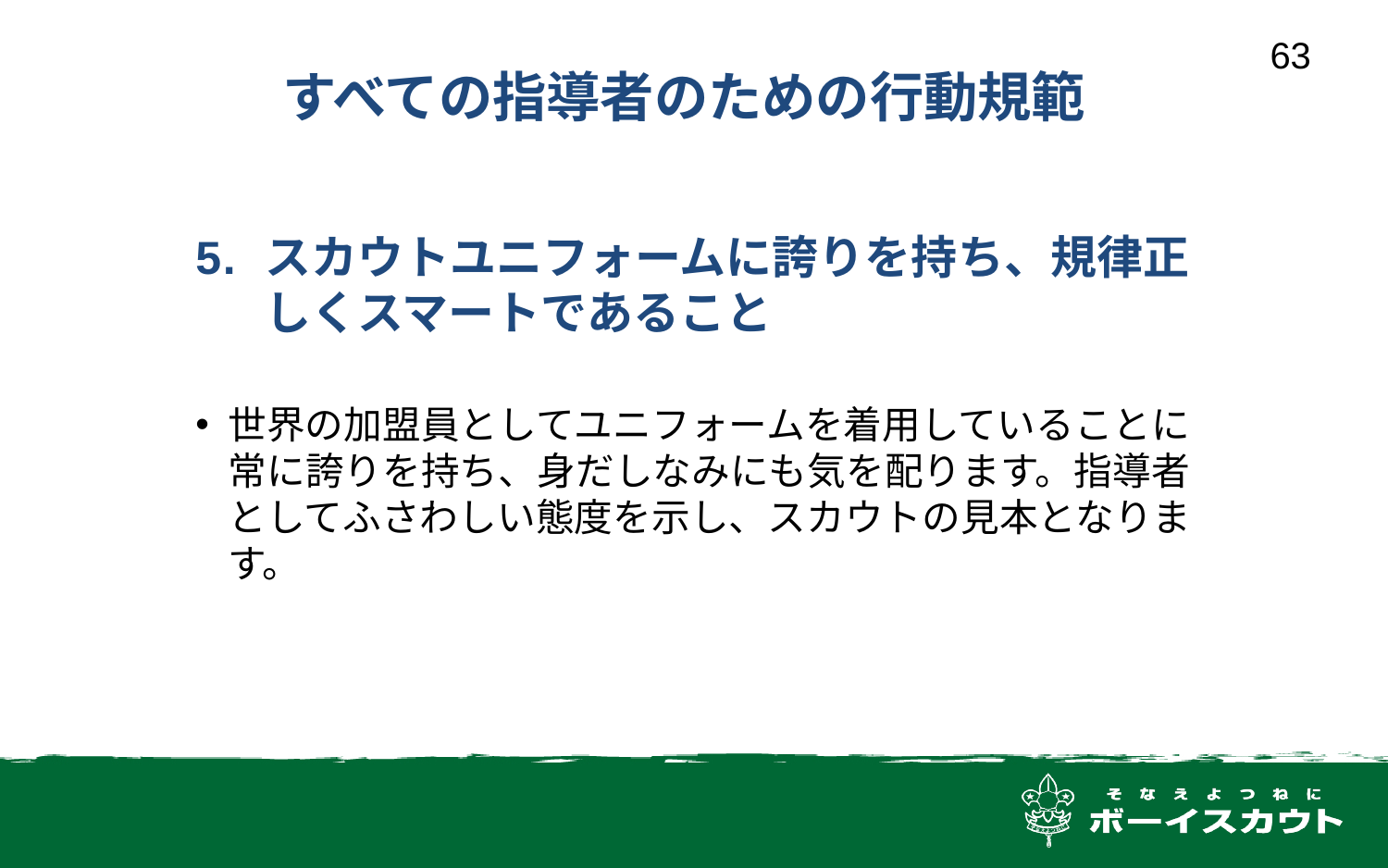

63
すべての指導者のための行動規範
スカウトユニフォームに誇りを持ち、規律正しくスマートであること

世界の加盟員としてユニフォームを着用していることに常に誇りを持ち、身だしなみにも気を配ります。指導者としてふさわしい態度を示し、スカウトの見本となります。